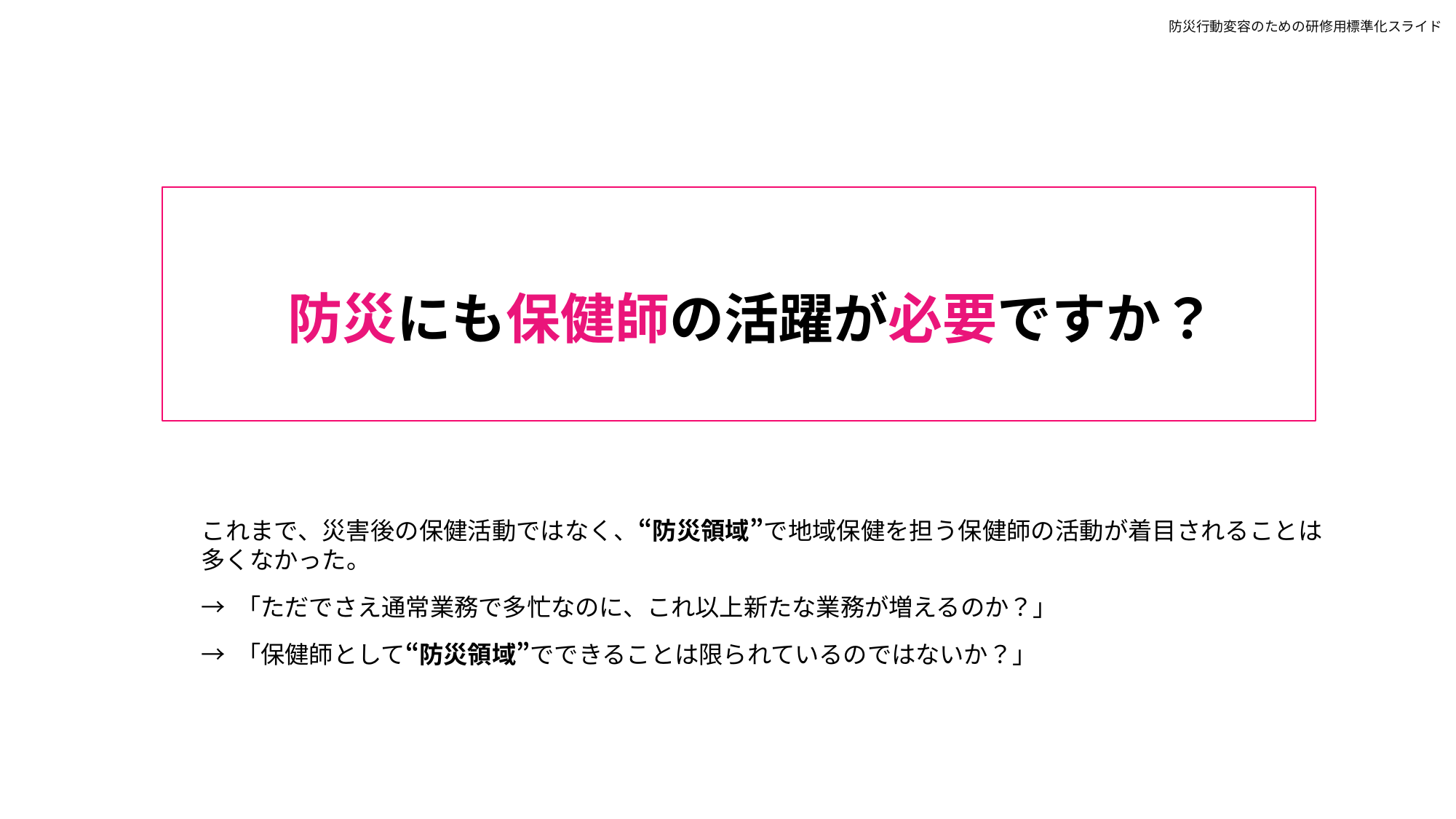

防災行動変容のための研修用標準化スライド

防災にも保健師の活躍が必要ですか？
これまで、災害後の保健活動ではなく、“防災領域”で地域保健を担う保健師の活動が着目されることは多くなかった。
→ 「ただでさえ通常業務で多忙なのに、これ以上新たな業務が増えるのか？」
→ 「保健師として“防災領域”でできることは限られているのではないか？」